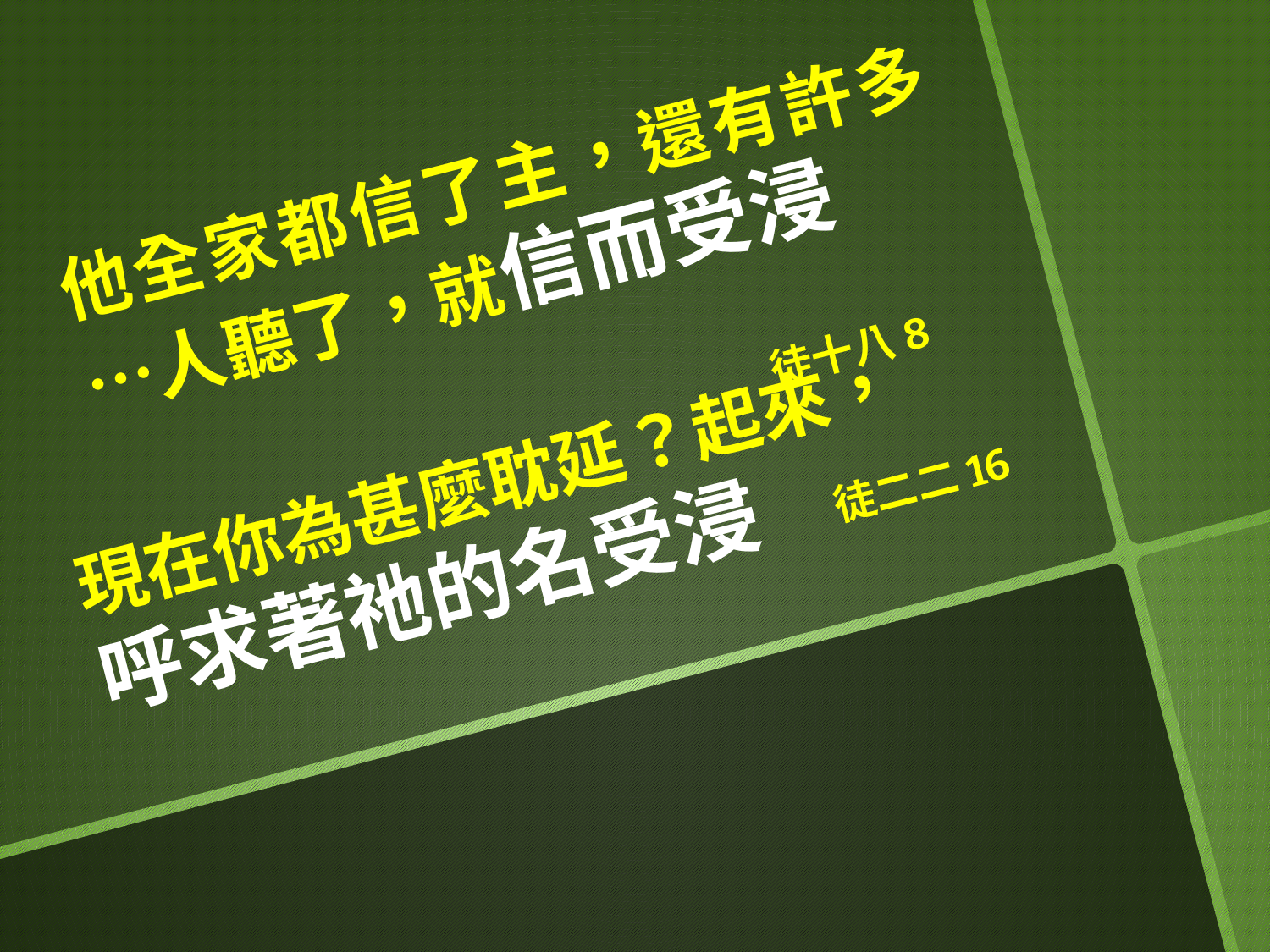

他全家都信了主，還有許多…人聽了，就信而受浸
                                                                     徒十八8
現在你為甚麼耽延？起來，
呼求著祂的名受浸       徒二二16